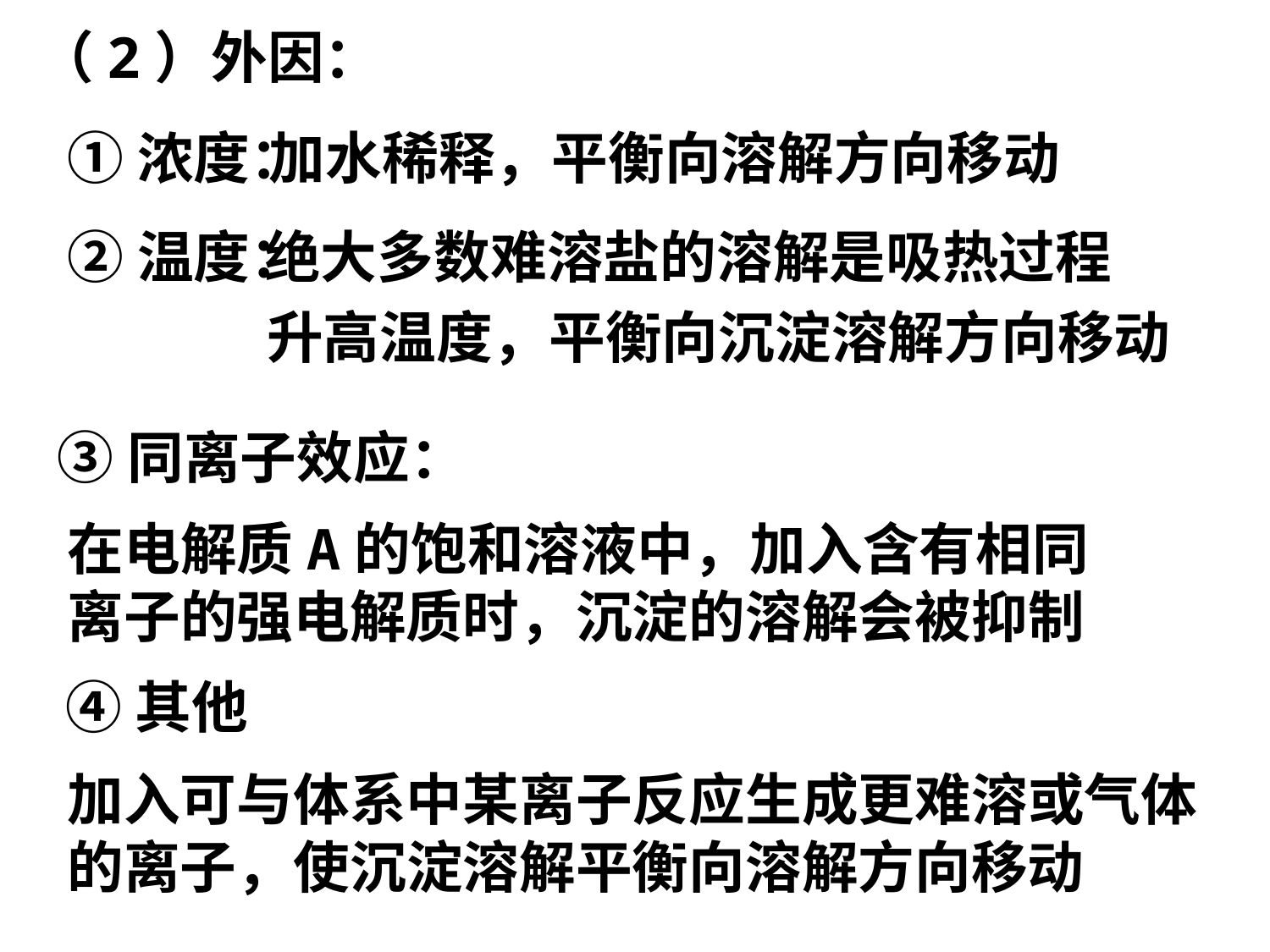

（2）外因：
①浓度：
加水稀释，平衡向溶解方向移动
②温度：
绝大多数难溶盐的溶解是吸热过程
升高温度，平衡向沉淀溶解方向移动
③同离子效应：
在电解质A的饱和溶液中，加入含有相同离子的强电解质时，沉淀的溶解会被抑制
④其他
加入可与体系中某离子反应生成更难溶或气体的离子，使沉淀溶解平衡向溶解方向移动